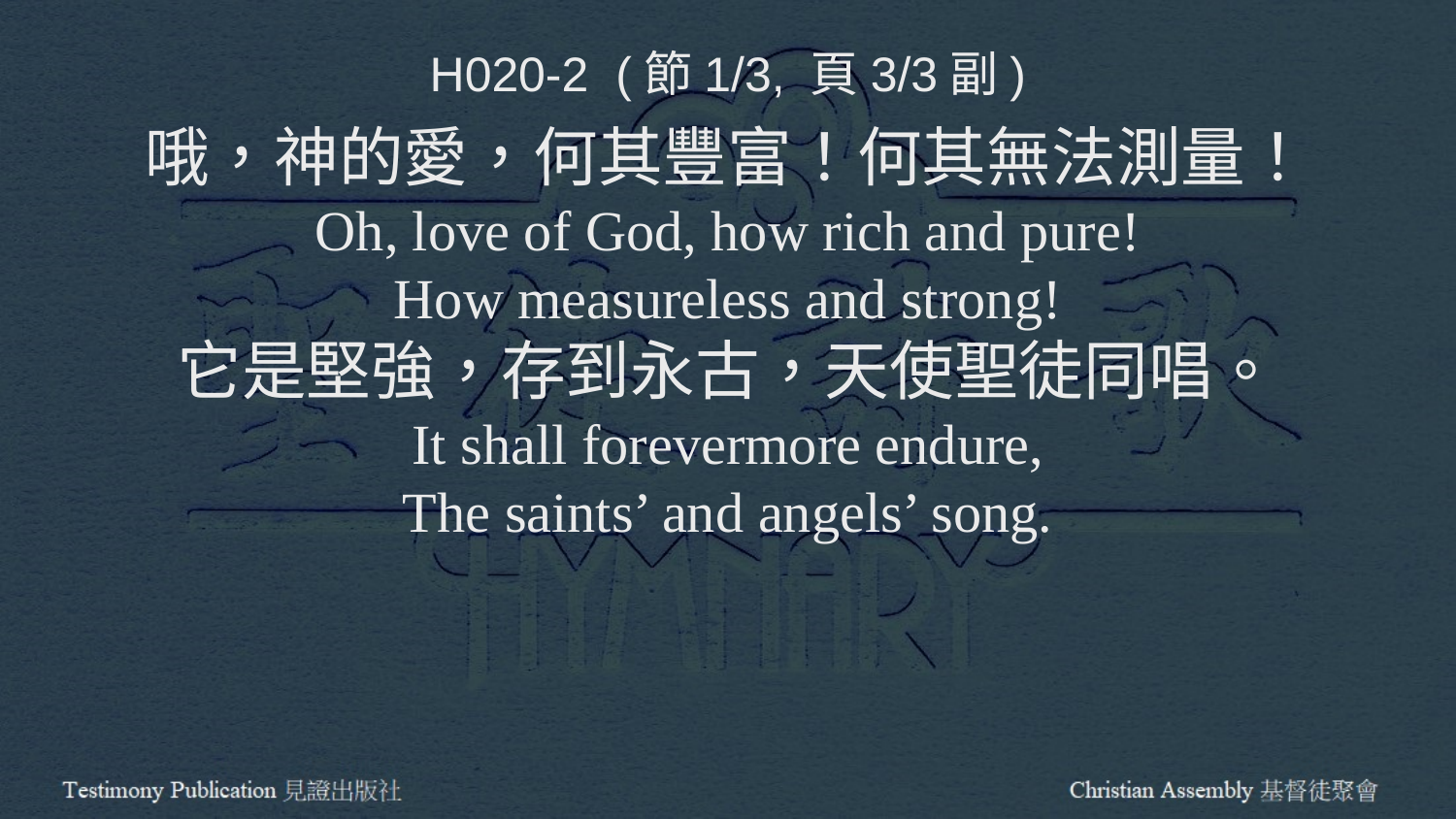

H020-2  (節1/3, 頁3/3副)
哦，神的愛，何其豐富！何其無法測量！
Oh, love of God, how rich and pure!
How measureless and strong!
它是堅強，存到永古，天使聖徒同唱。
It shall forevermore endure,
The saints’ and angels’ song.